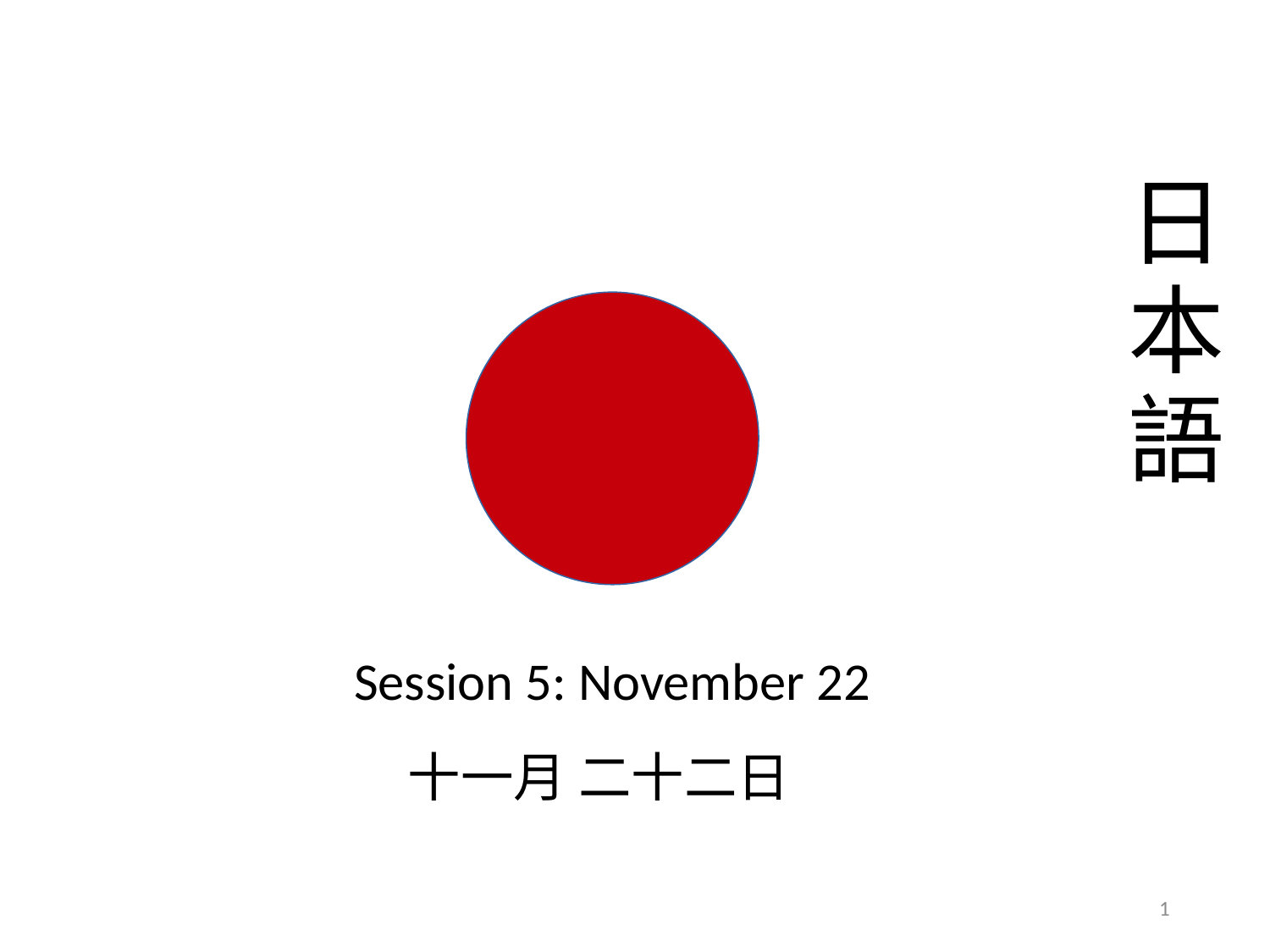

日本語

Session 5: November 22
十一月 二十二日
1